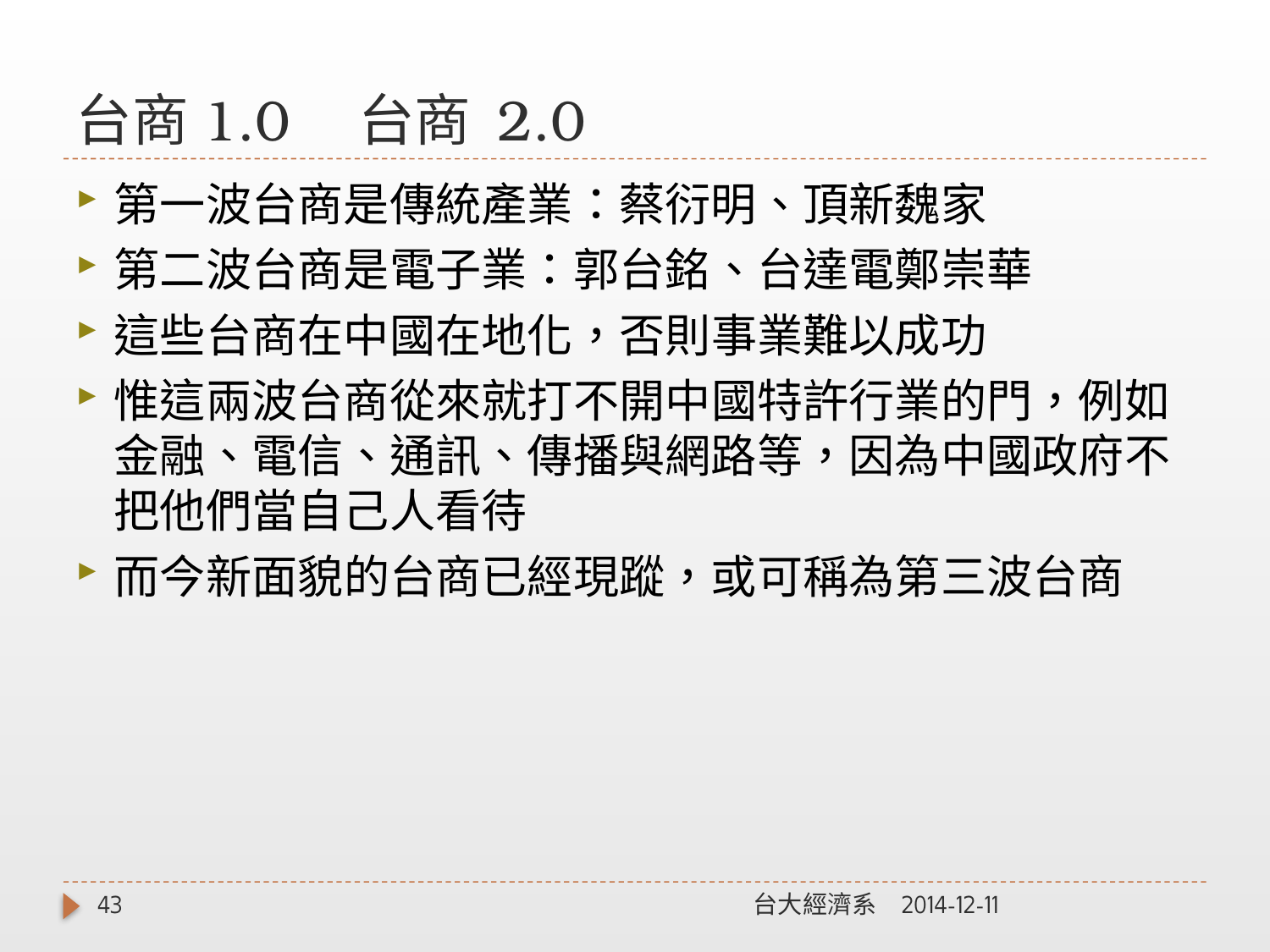

# 台商1.0   台商 2.0
第一波台商是傳統產業：蔡衍明、頂新魏家
第二波台商是電子業：郭台銘、台達電鄭崇華
這些台商在中國在地化，否則事業難以成功
惟這兩波台商從來就打不開中國特許行業的門，例如金融、電信、通訊、傳播與網路等，因為中國政府不把他們當自己人看待
而今新面貌的台商已經現蹤，或可稱為第三波台商

43
台大經濟系
2014-12-11